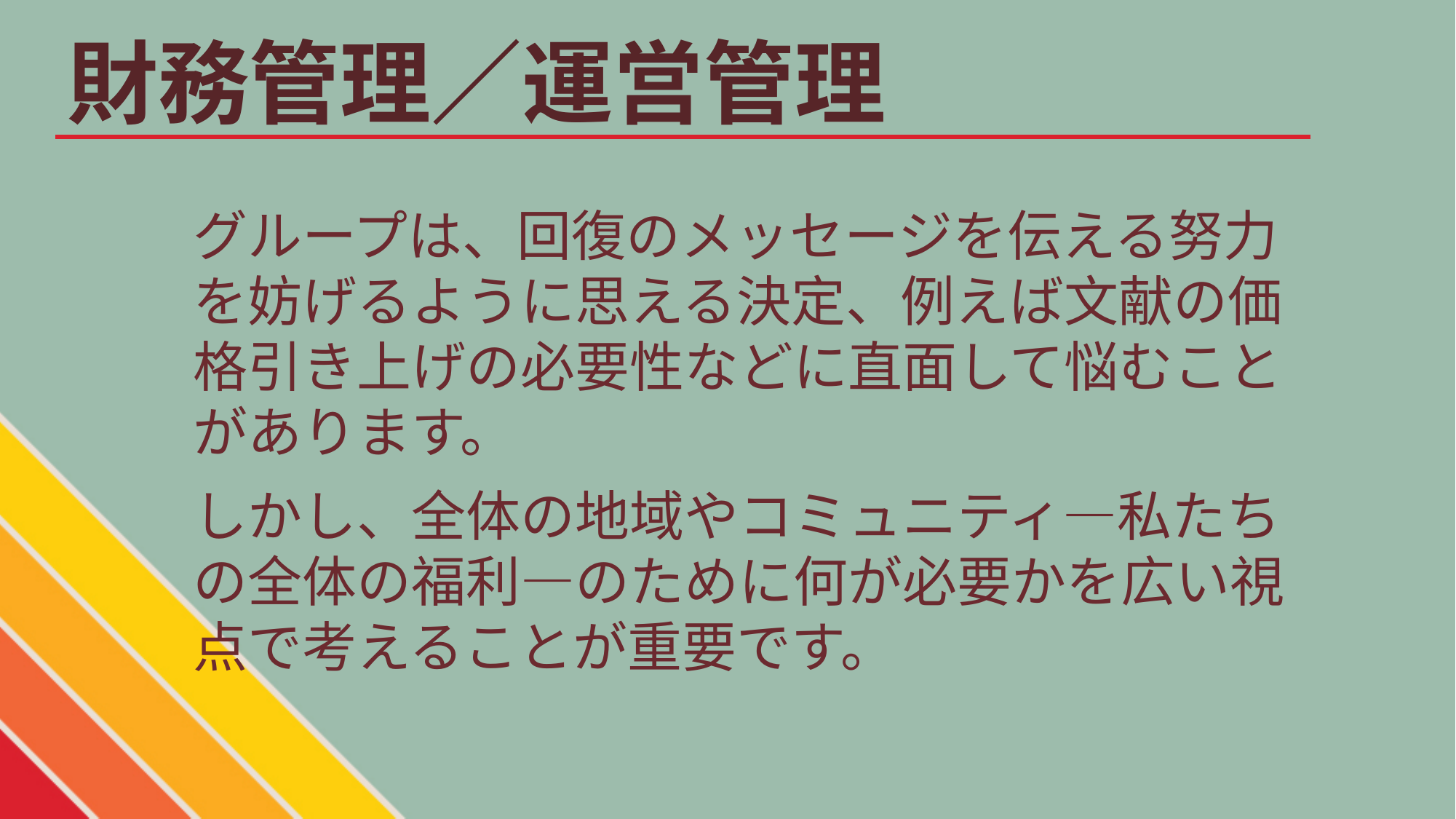

財務管理／運営管理

グループは、回復のメッセージを伝える努力を妨げるように思える決定、例えば文献の価格引き上げの必要性などに直面して悩むことがあります。
しかし、全体の地域やコミュニティ—私たちの全体の福利—のために何が必要かを広い視点で考えることが重要です。